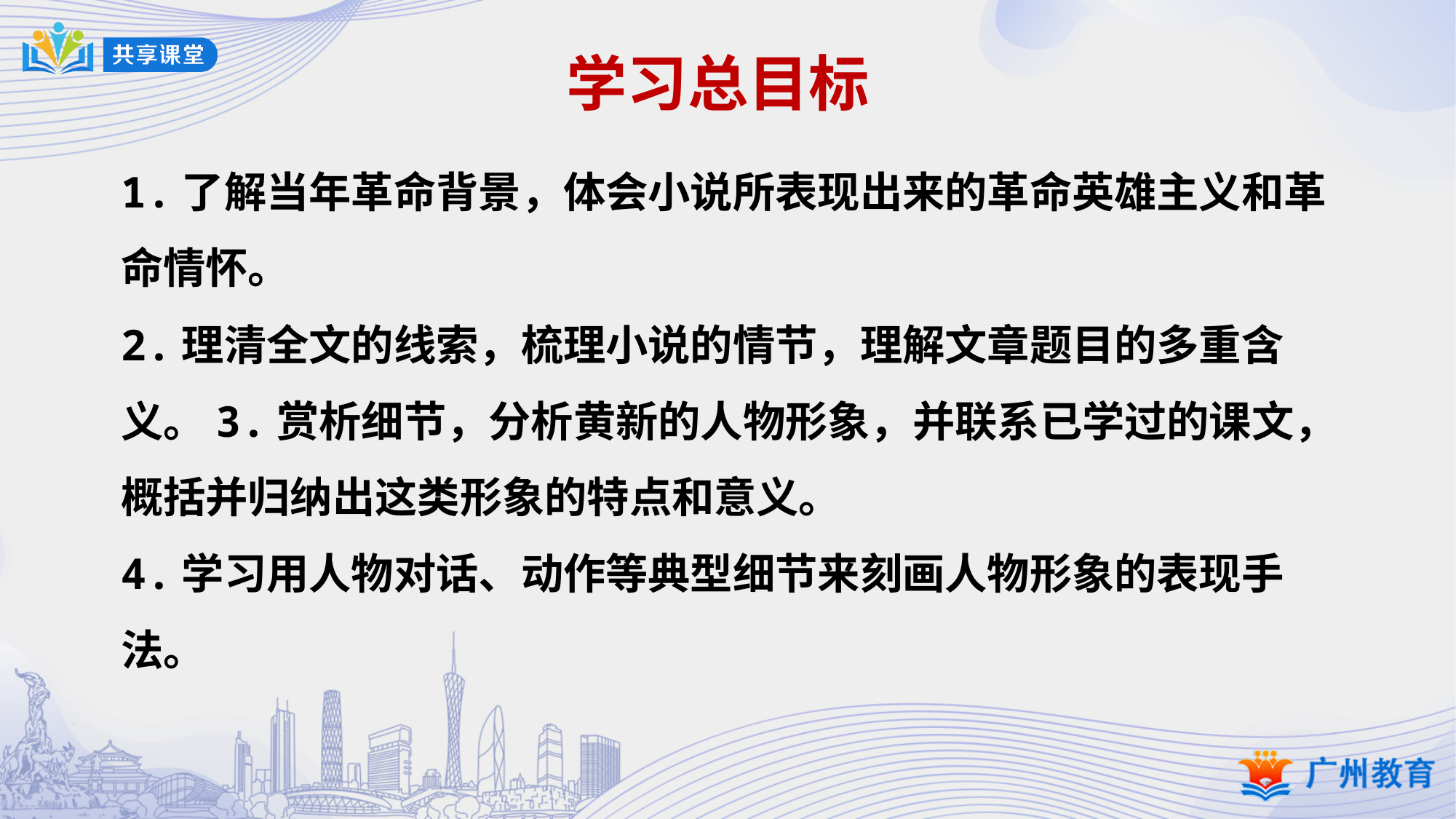

学习总目标
1.了解当年革命背景，体会小说所表现出来的革命英雄主义和革命情怀。
2.理清全文的线索，梳理小说的情节，理解文章题目的多重含义。3.赏析细节，分析黄新的人物形象，并联系已学过的课文，概括并归纳出这类形象的特点和意义。
4.学习用人物对话、动作等典型细节来刻画人物形象的表现手法。